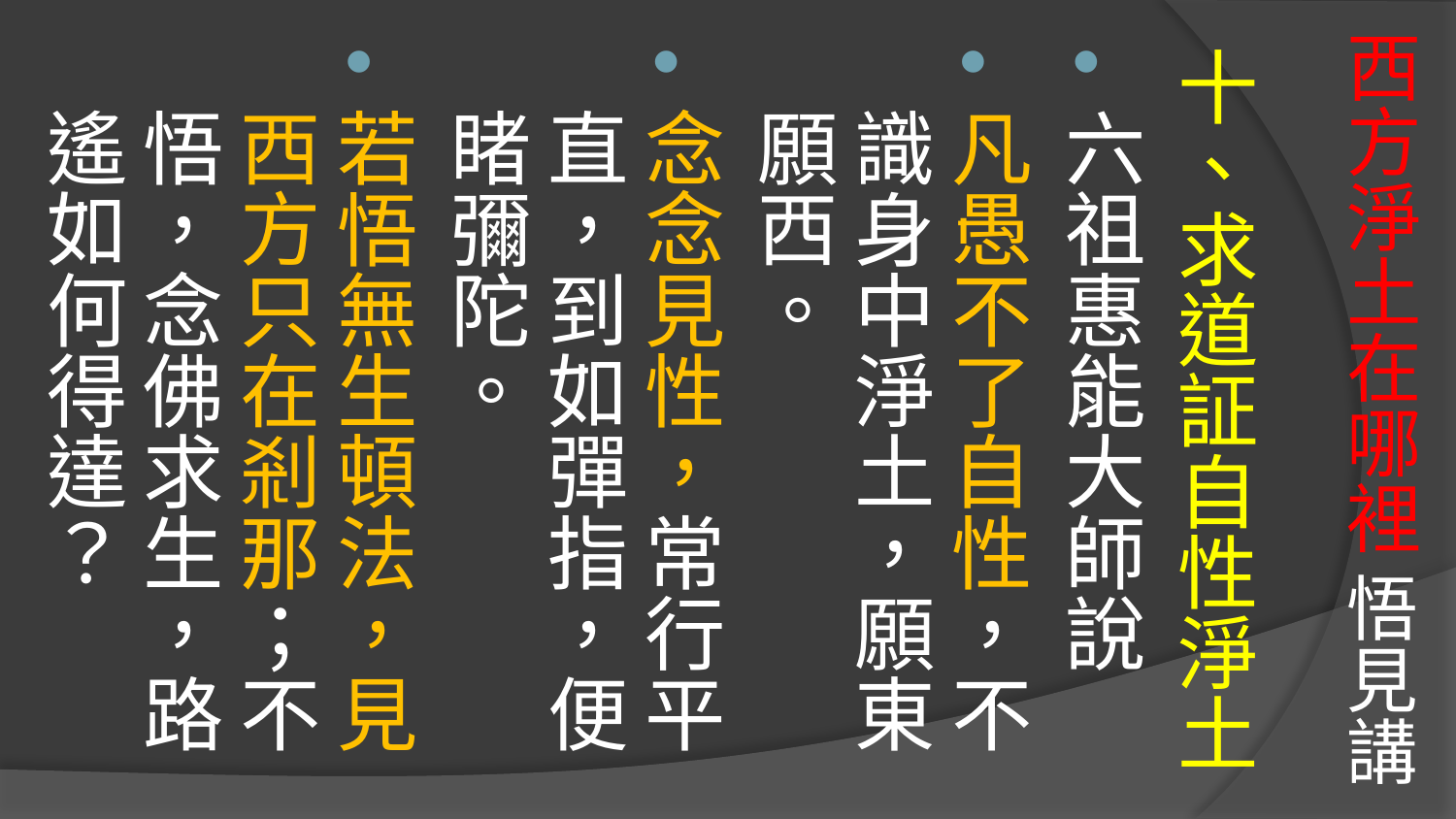

# 西方淨土在哪裡 悟見講
十、求道証自性淨土
六祖惠能大師說
凡愚不了自性，不識身中淨土，願東願西。
念念見性，常行平直，到如彈指，便睹彌陀。
若悟無生頓法，見西方只在剎那；不悟，念佛求生，路遙如何得達？